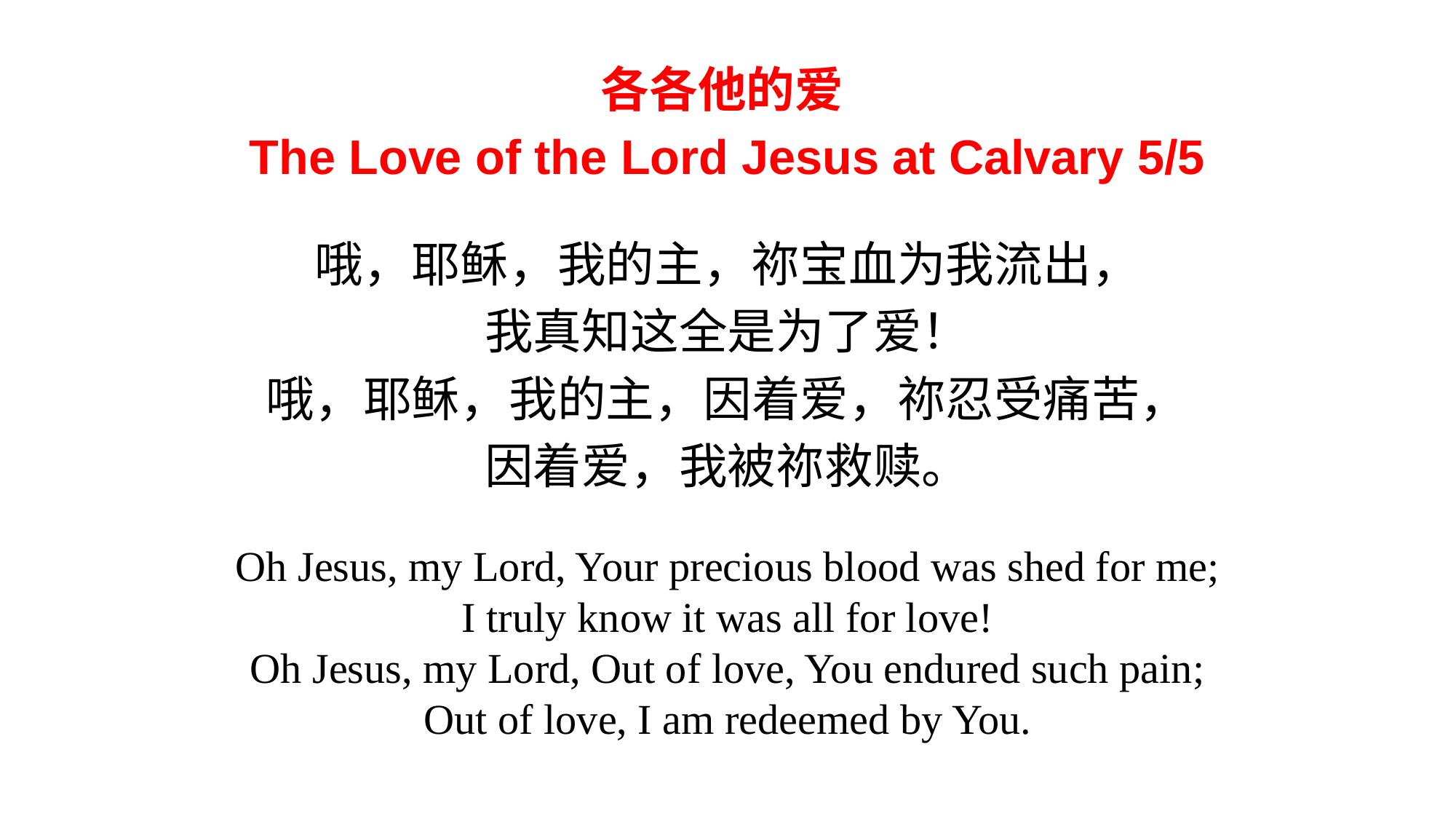

各各他的爱
The Love of the Lord Jesus at Calvary 5/5
哦，耶稣，我的主，祢宝血为我流出，
我真知这全是为了爱！
哦，耶稣，我的主，因着爱，祢忍受痛苦，
因着爱，我被祢救赎。

Oh Jesus, my Lord, Your precious blood was shed for me;
I truly know it was all for love!
Oh Jesus, my Lord, Out of love, You endured such pain;
Out of love, I am redeemed by You.